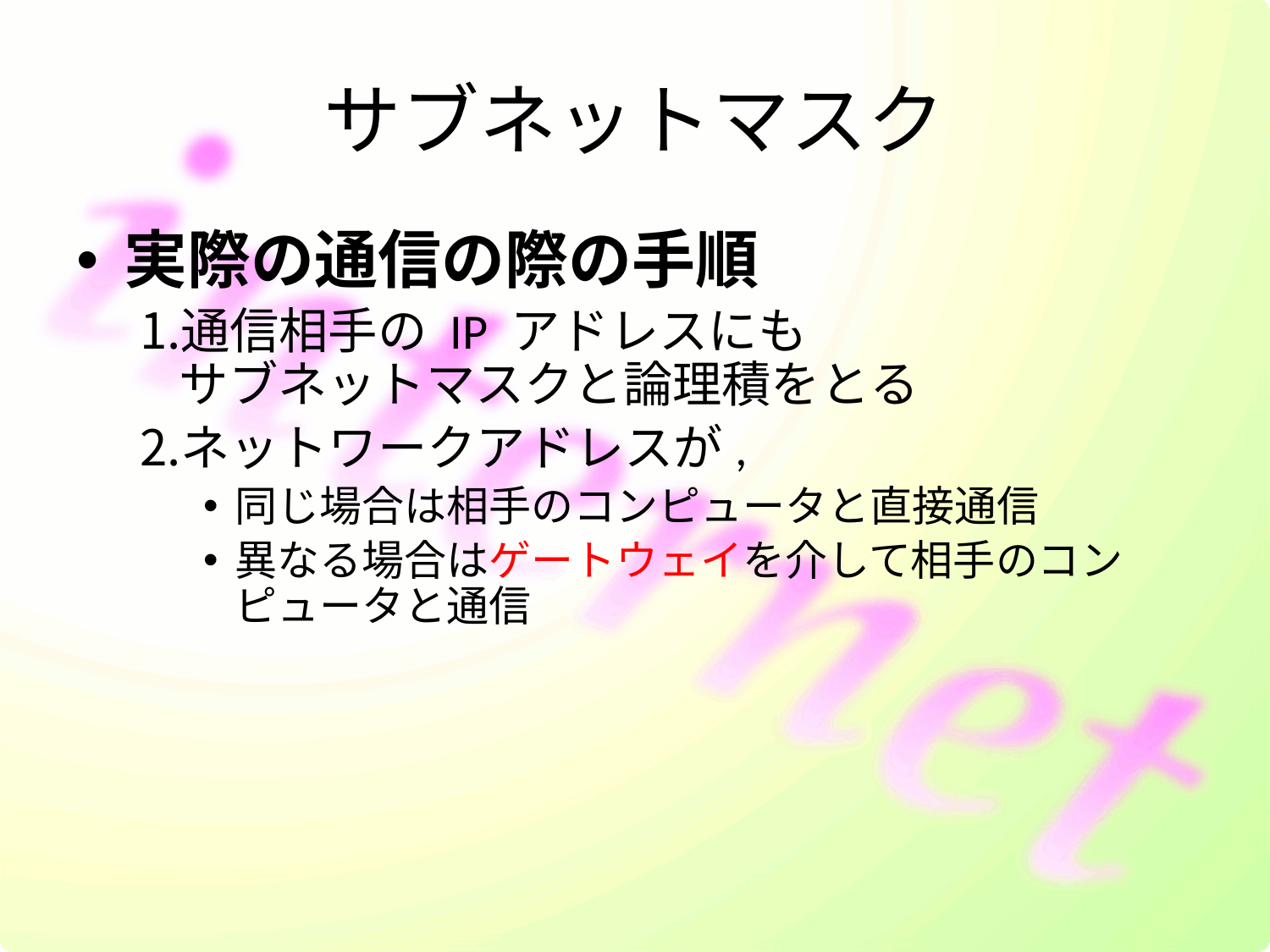

# サブネットマスク
実際の通信の際の手順
通信相手の IP アドレスにも
サブネットマスクと論理積をとる
ネットワークアドレスが,
同じ場合は相手のコンピュータと直接通信
異なる場合はゲートウェイを介して相手のコンピュータと通信